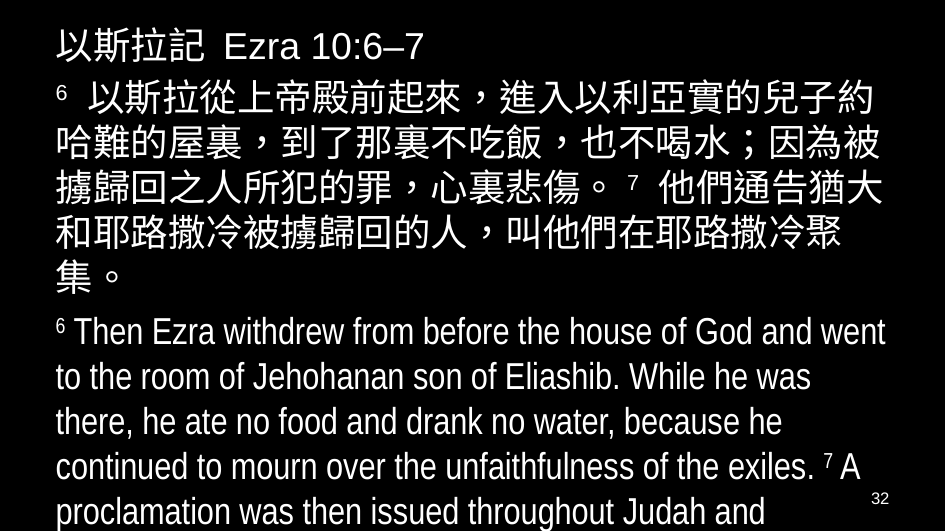

以斯拉記 Ezra 10:6–7
6 以斯拉從上帝殿前起來，進入以利亞實的兒子約哈難的屋裏，到了那裏不吃飯，也不喝水；因為被擄歸回之人所犯的罪，心裏悲傷。7 他們通告猶大和耶路撒冷被擄歸回的人，叫他們在耶路撒冷聚集。
6 Then Ezra withdrew from before the house of God and went to the room of Jehohanan son of Eliashib. While he was there, he ate no food and drank no water, because he continued to mourn over the unfaithfulness of the exiles. 7 A proclamation was then issued throughout Judah and Jerusalem for all the exiles to assemble in Jerusalem.

32